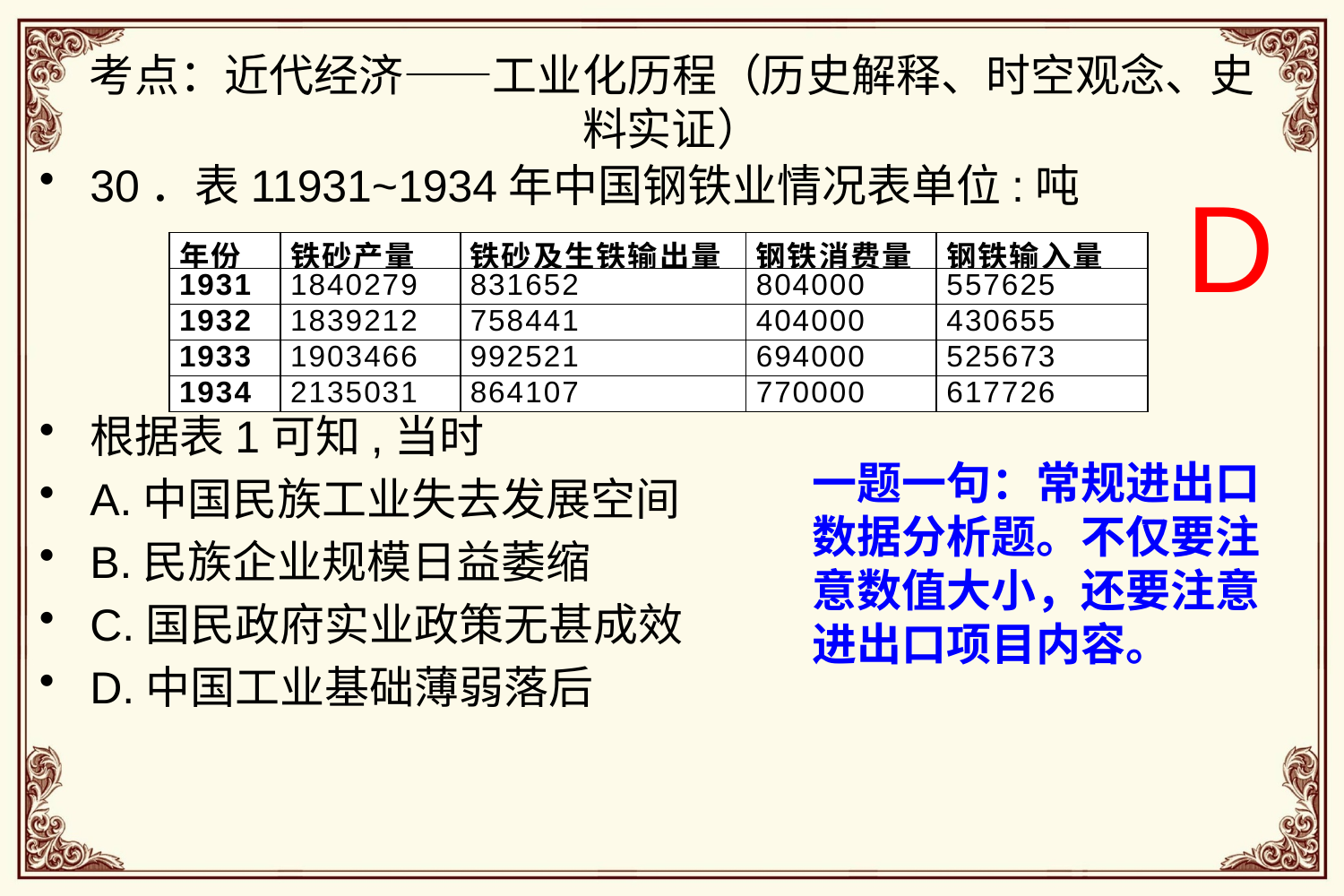

# 考点：近代经济——工业化历程（历史解释、时空观念、史料实证）
30．表11931~1934年中国钢铁业情况表单位:吨

根据表1可知,当时
A.中国民族工业失去发展空间
B.民族企业规模日益萎缩
C.国民政府实业政策无甚成效
D.中国工业基础薄弱落后

D
| 年份 | 铁砂产量 | 铁砂及生铁输出量 | 钢铁消费量 | 钢铁输入量 |
| --- | --- | --- | --- | --- |
| 1931 | 1840279 | 831652 | 804000 | 557625 |
| 1932 | 1839212 | 758441 | 404000 | 430655 |
| 1933 | 1903466 | 992521 | 694000 | 525673 |
| 1934 | 2135031 | 864107 | 770000 | 617726 |
一题一句：常规进出口数据分析题。不仅要注意数值大小，还要注意进出口项目内容。